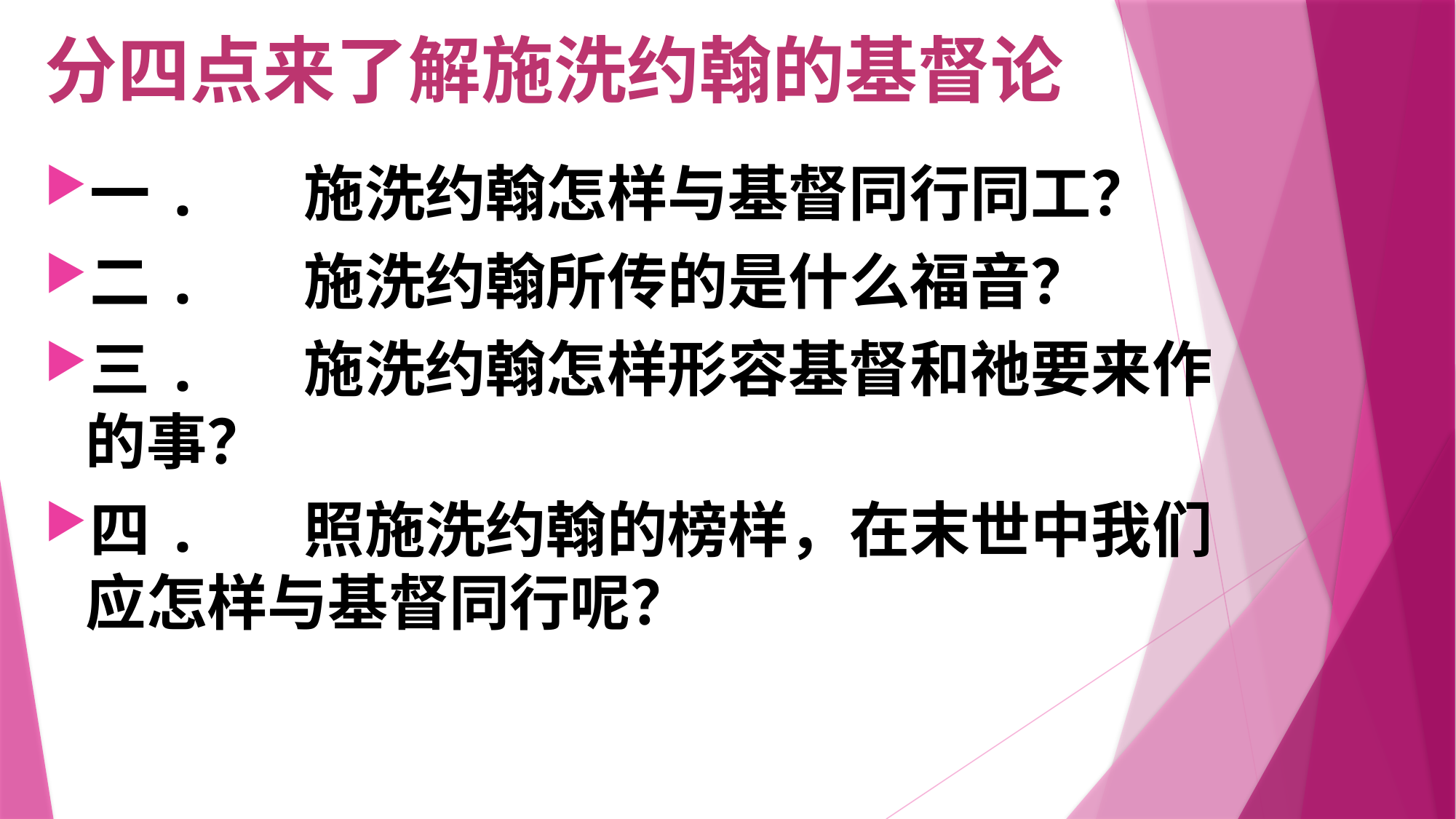

# 分四点来了解施洗约翰的基督论
一.	施洗约翰怎样与基督同行同工？
二.	施洗约翰所传的是什么福音？
三.	施洗约翰怎样形容基督和祂要来作的事？
四.	照施洗约翰的榜样，在末世中我们应怎样与基督同行呢？